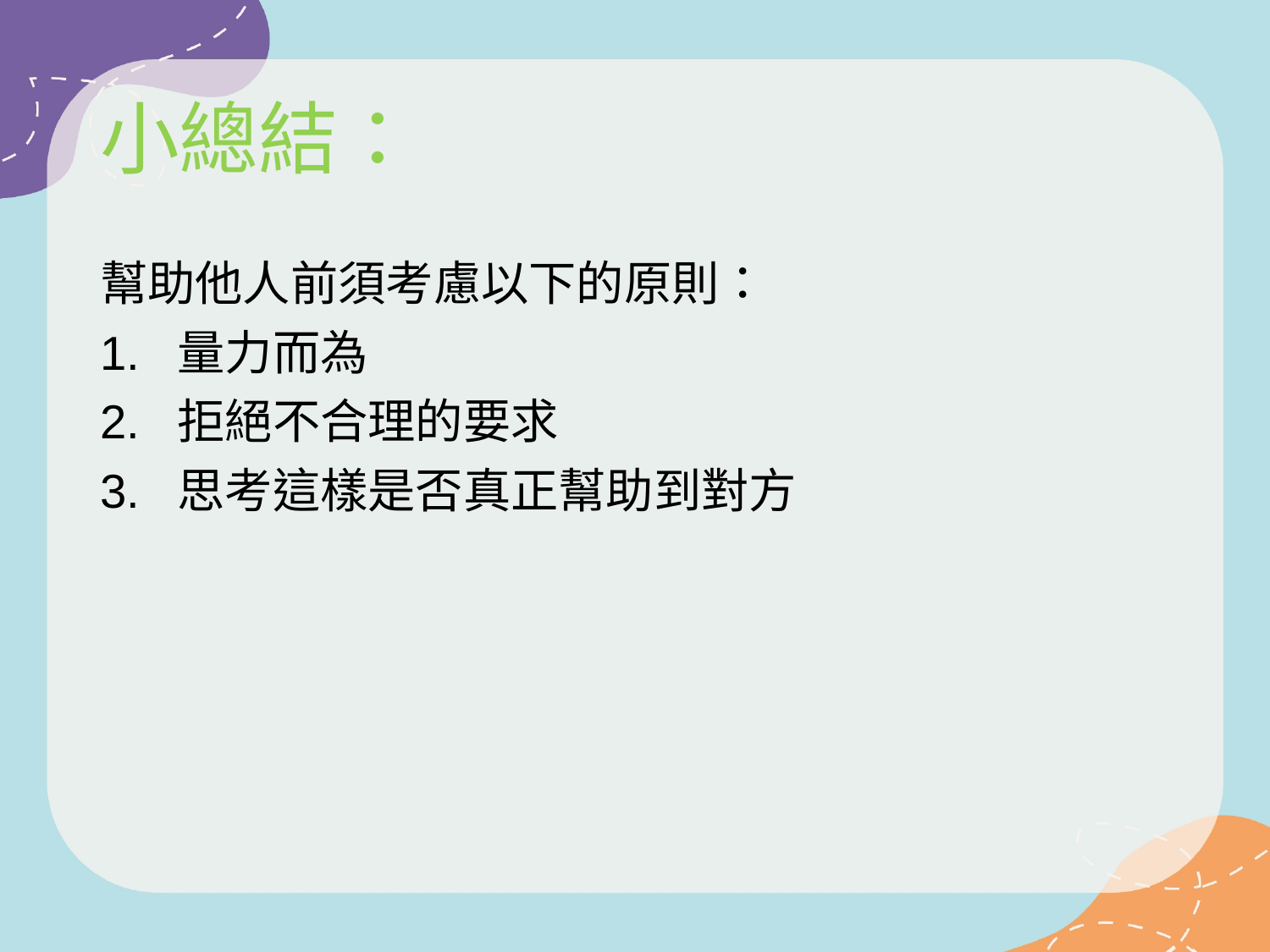

# 小總結：
幫助他人前須考慮以下的原則：
量力而為
拒絕不合理的要求
思考這樣是否真正幫助到對方